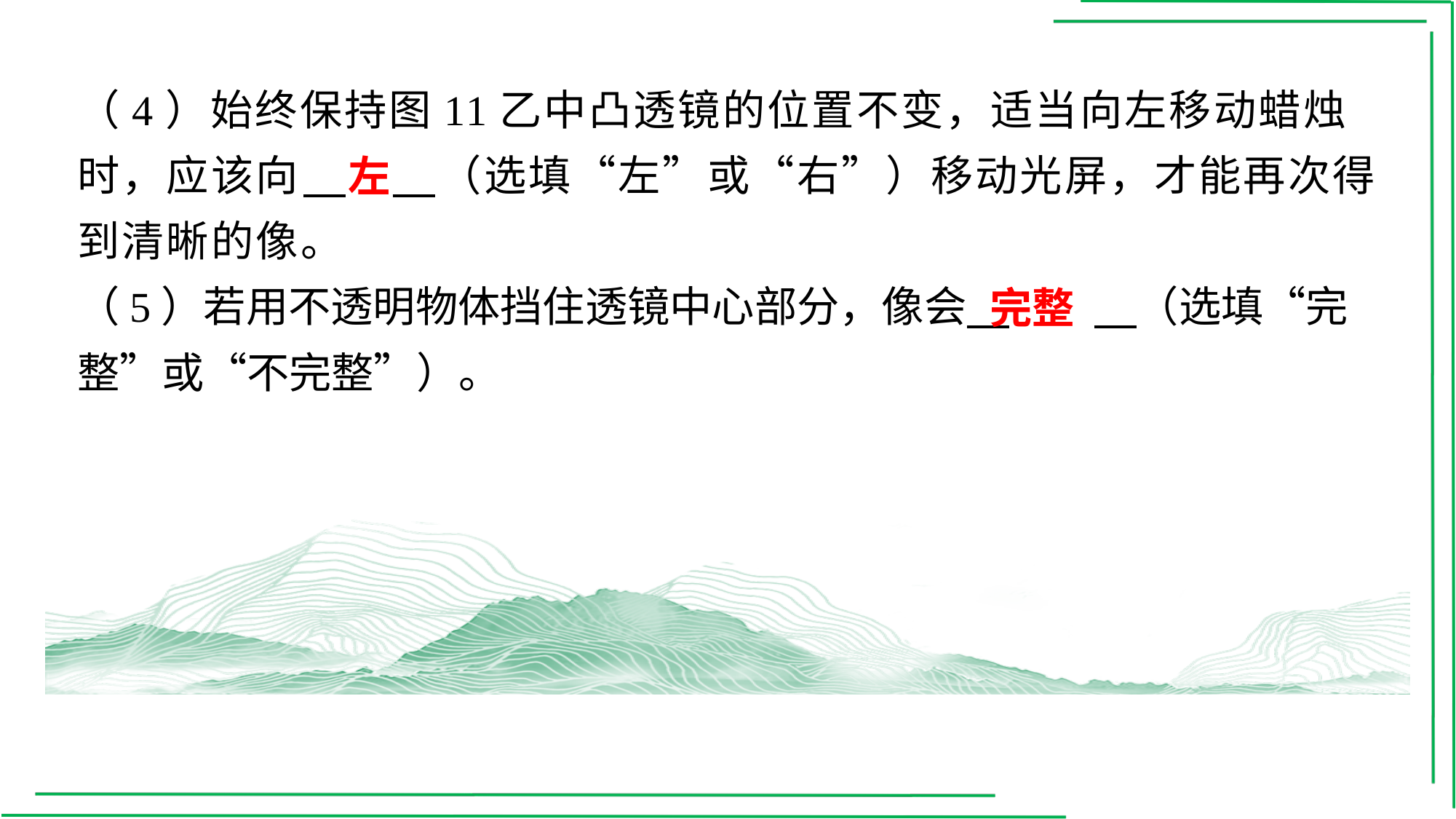

（4）始终保持图11乙中凸透镜的位置不变，适当向左移动蜡烛时，应该向 　左　⁠（选填“左”或“右”）移动光屏，才能再次得到清晰的像。
（5）若用不透明物体挡住透镜中心部分，像会 　完整　⁠（选填“完整”或“不完整”）。
左
完整